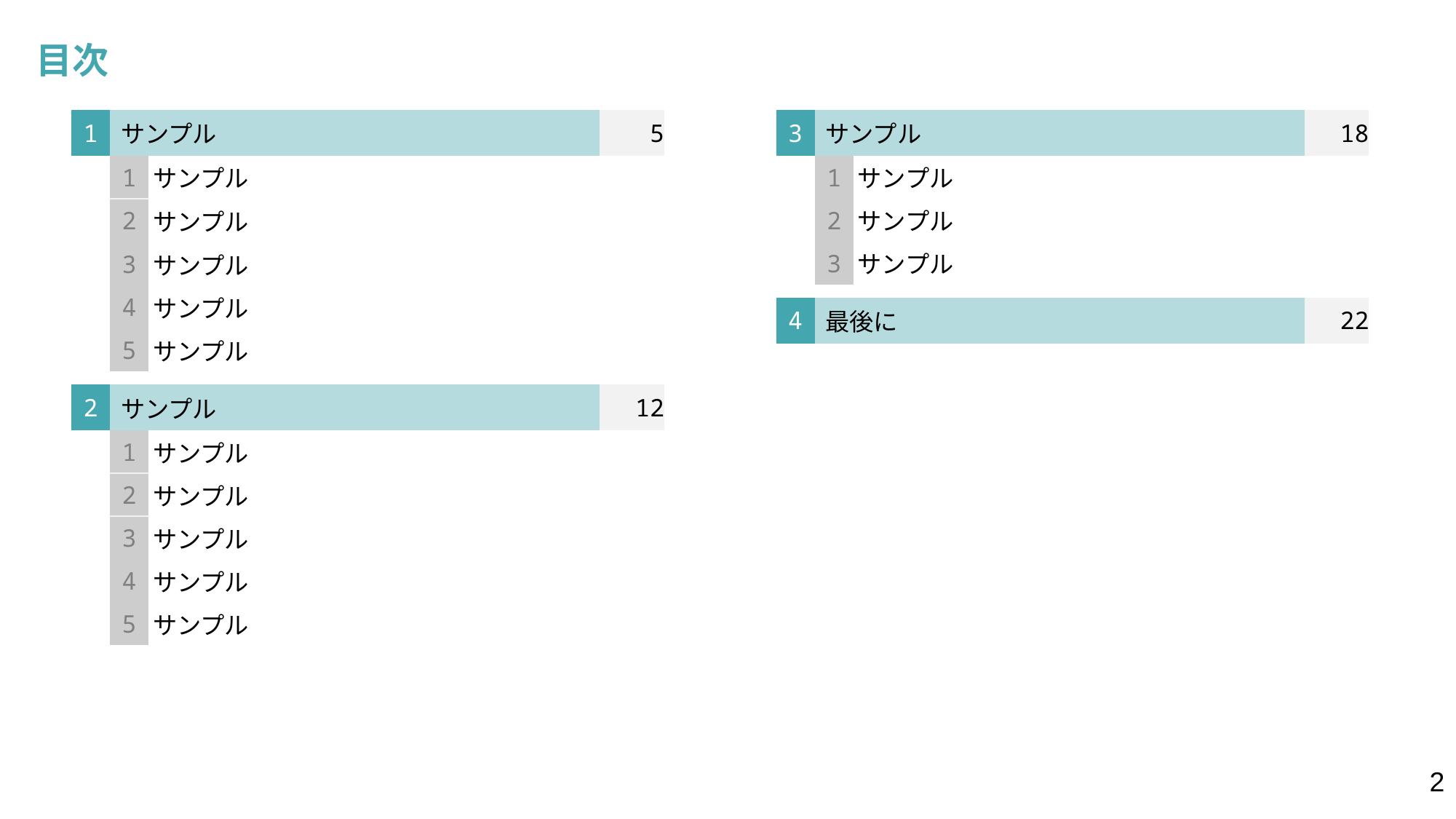

目次
| 1 | サンプル |  | 5 |
| --- | --- | --- | --- |
|  | 1 | サンプル |  |
|  | 2 | サンプル |  |
|  | 3 | サンプル |  |
|  | 4 | サンプル |  |
|  | 5 | サンプル |  |
|  |  |  |  |
| 2 | サンプル |  | 12 |
|  | 1 | サンプル |  |
|  | 2 | サンプル |  |
|  | 3 | サンプル |  |
|  | 4 | サンプル |  |
|  | 5 | サンプル |  |
|  |  |  |  |
| 3 | サンプル |  | 18 |
| --- | --- | --- | --- |
|  | 1 | サンプル |  |
|  | 2 | サンプル |  |
|  | 3 | サンプル |  |
|  |  |  |  |
| 4 | 最後に |  | 22 |
2